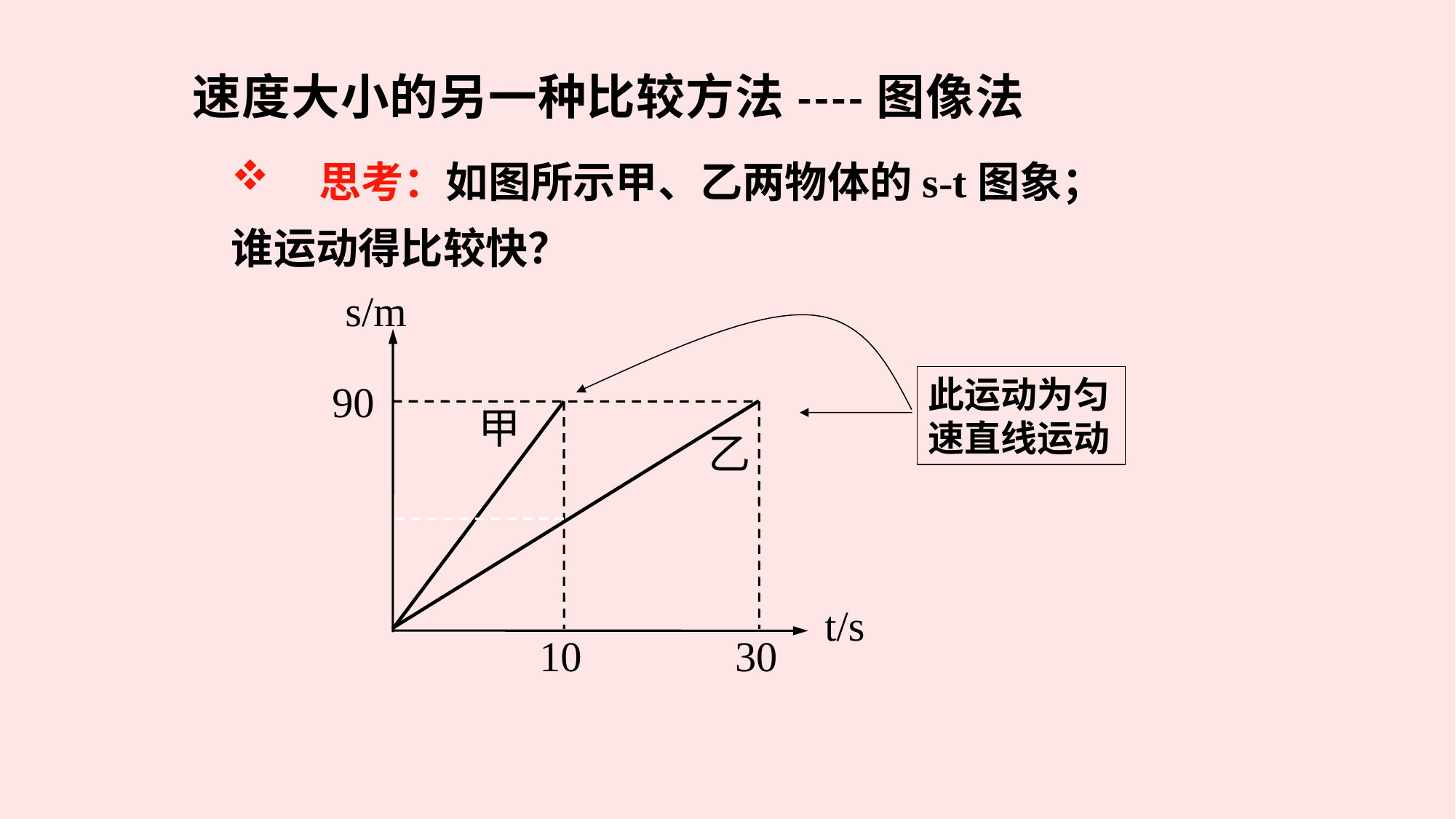

速度大小的另一种比较方法----图像法
    思考：如图所示甲、乙两物体的s-t图象；谁运动得比较快？
s/m

此运动为匀速直线运动

90

甲

乙

t/s
10
30